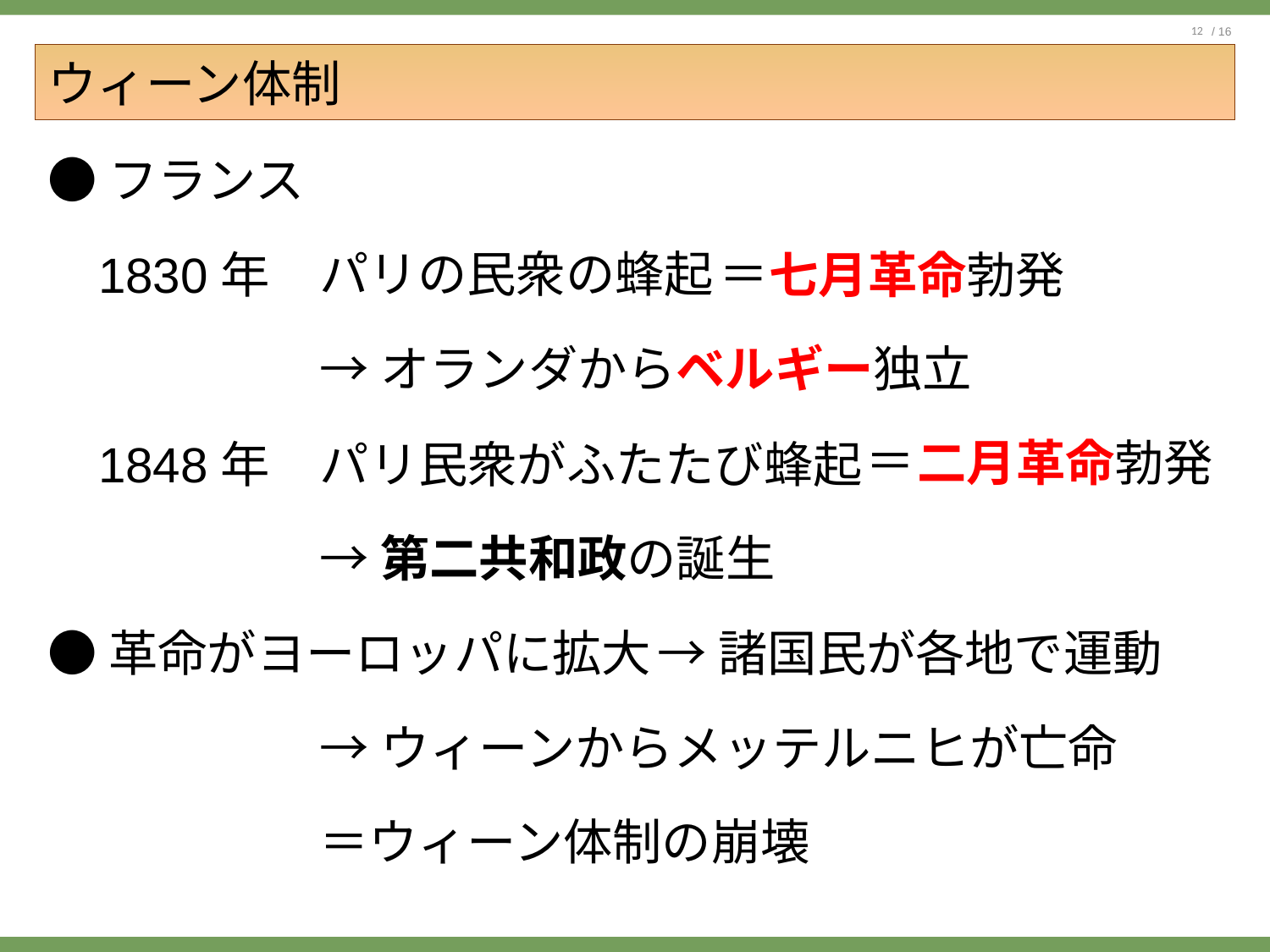

# ウィーン体制
●フランス
＝
パリの民衆の蜂起
1830年
七月革命勃発
→オランダからベルギー独立
＝
二月革命勃発
1848年
パリ民衆がふたたび蜂起
→第二共和政の誕生
→諸国民が各地で運動
●革命がヨーロッパに拡大
→ウィーンからメッテルニヒが亡命
＝ウィーン体制の崩壊